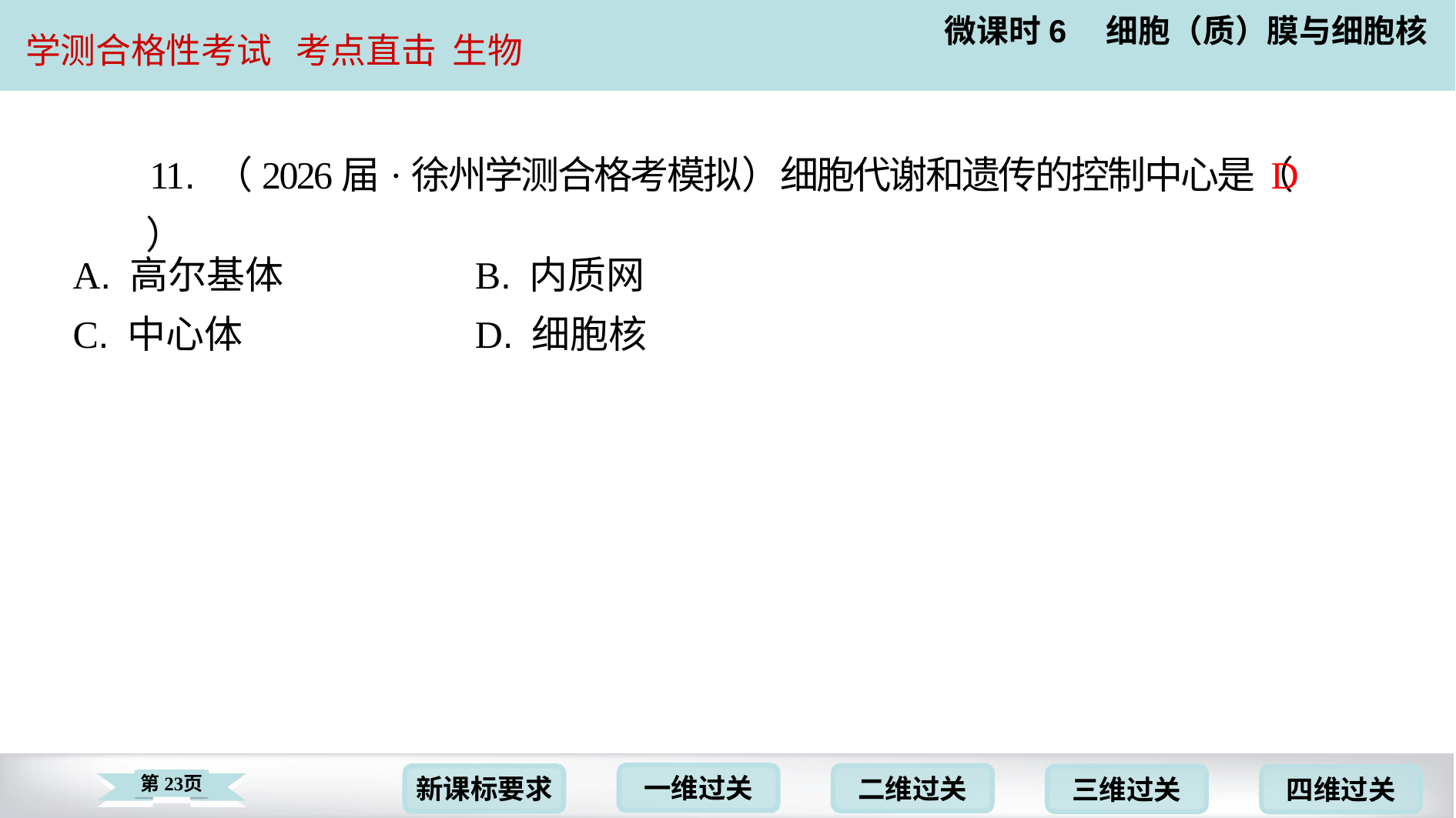

D
11. （2026届·徐州学测合格考模拟）细胞代谢和遗传的控制中心是（　D　）
| A. 高尔基体 | B. 内质网 |
| --- | --- |
| C. 中心体 | D. 细胞核 |